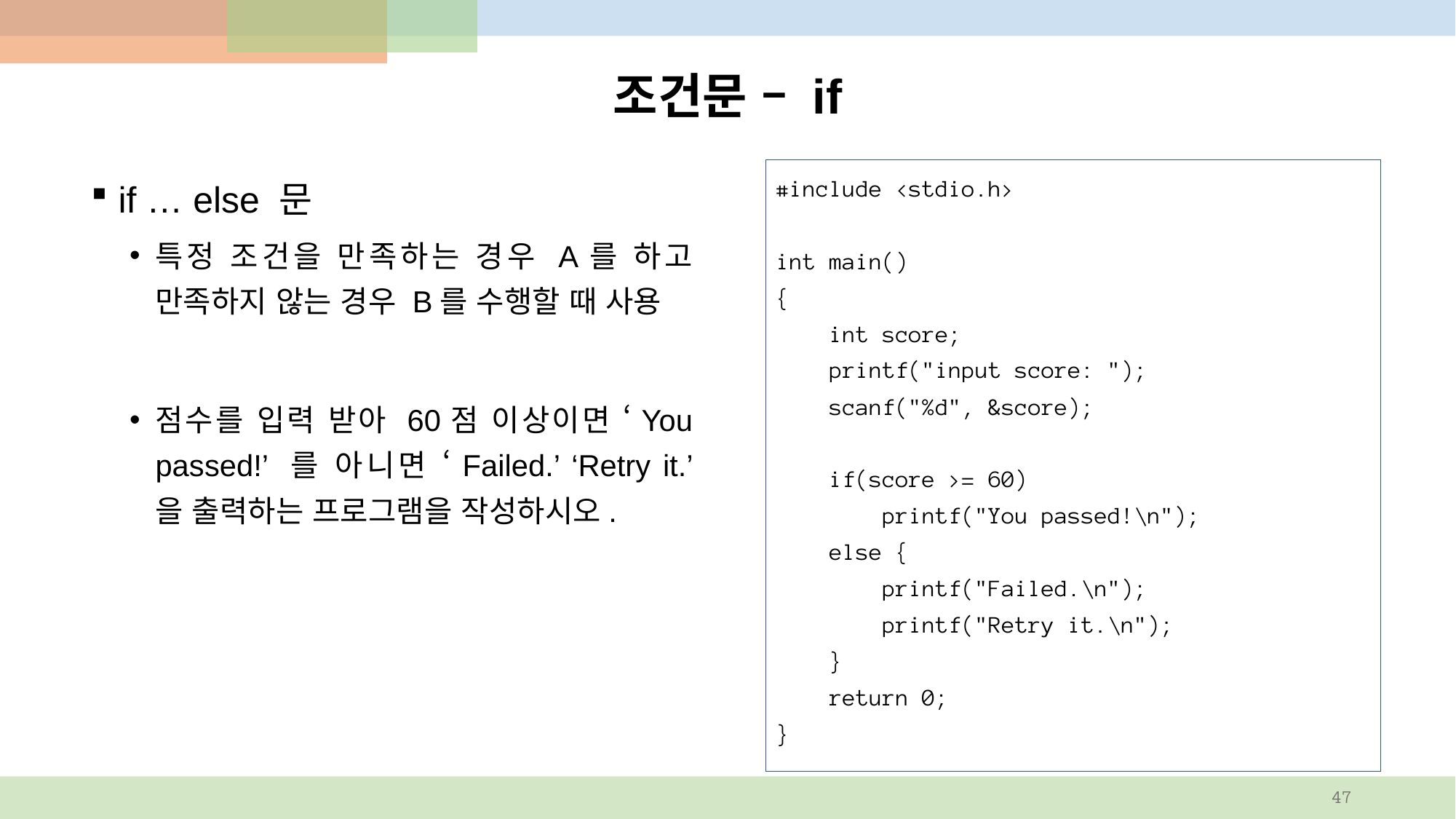

# 조건문 – if

#include <stdio.h>

int main()
{
    int score;
    printf("input score: ");
    scanf("%d", &score);

    if(score >= 60)
        printf("You passed!\n");
    else {
        printf("Failed.\n");
        printf("Retry it.\n");
    }
    return 0;
}
if … else 문
특정 조건을 만족하는 경우 A를 하고 만족하지 않는 경우 B를 수행할 때 사용

점수를 입력 받아 60점 이상이면 ‘You passed!’ 를 아니면 ‘Failed.’ ‘Retry it.’ 을 출력하는 프로그램을 작성하시오.
47